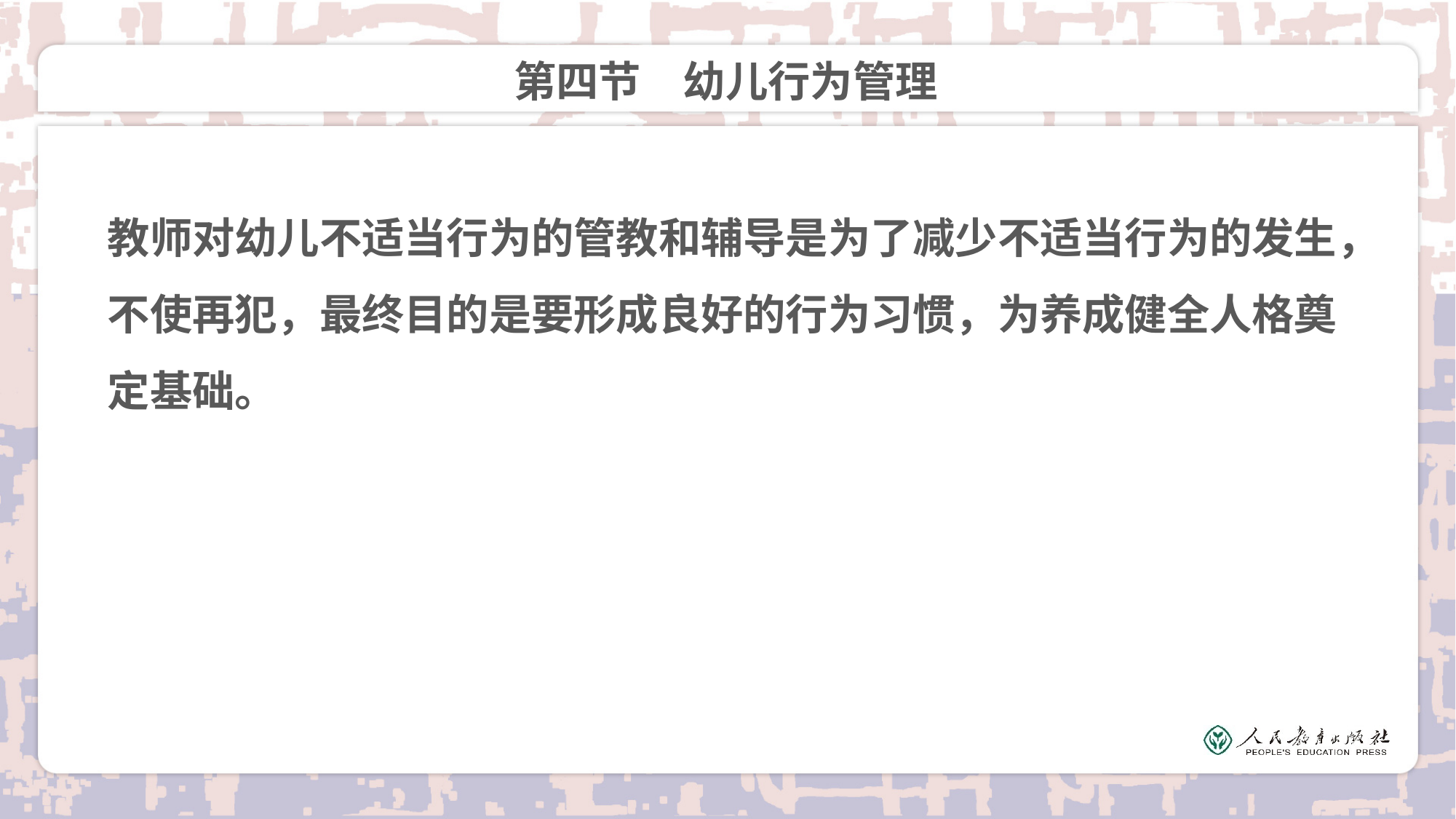

# 第四节　幼儿行为管理
教师对幼儿不适当行为的管教和辅导是为了减少不适当行为的发生，不使再犯，最终目的是要形成良好的行为习惯，为养成健全人格奠定基础。